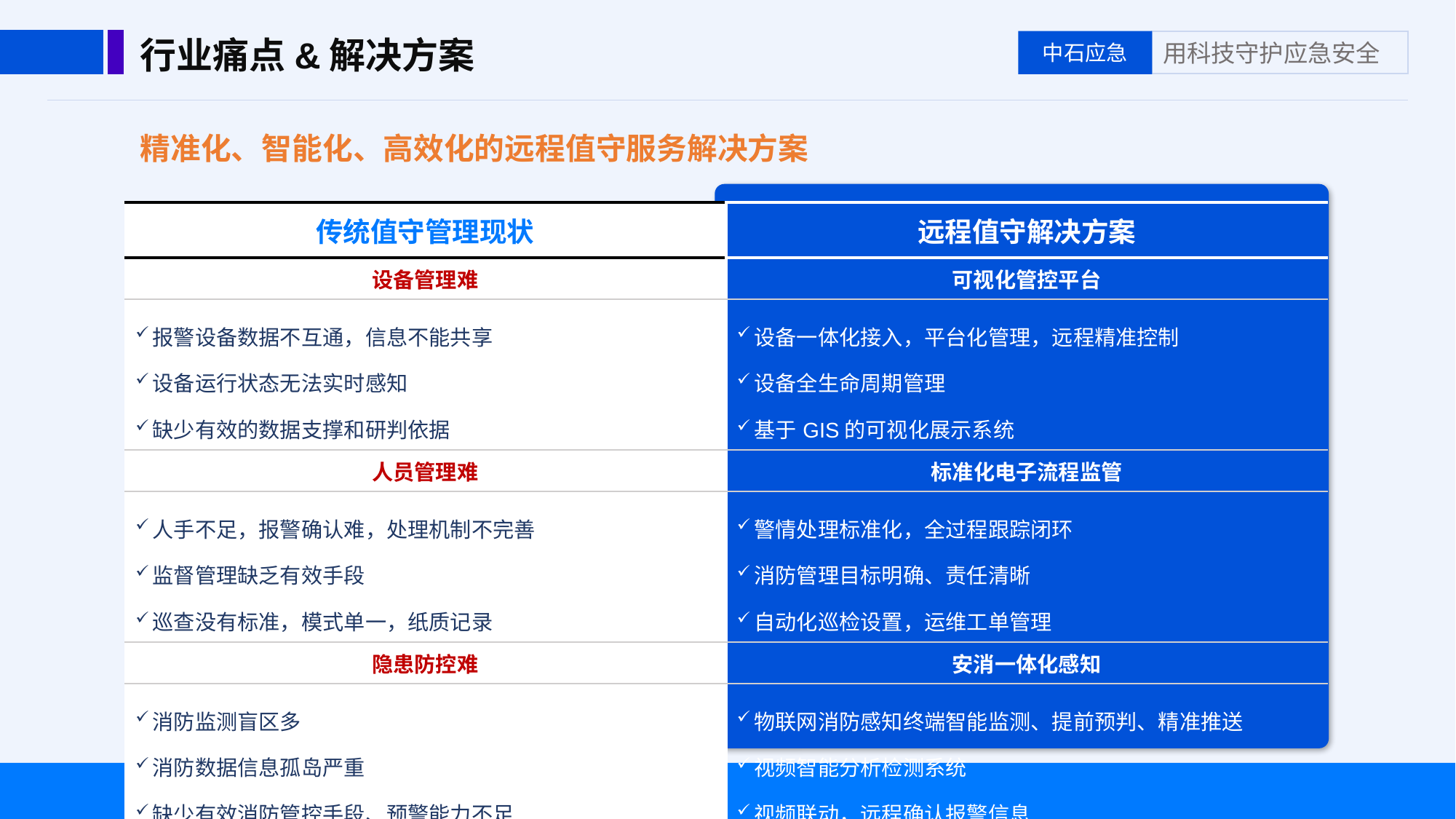

行业痛点&解决方案
精准化、智能化、高效化的远程值守服务解决方案

| 传统值守管理现状 | 远程值守解决方案 |
| --- | --- |
| 设备管理难 | 可视化管控平台 |
| 报警设备数据不互通，信息不能共享 设备运行状态无法实时感知 缺少有效的数据支撑和研判依据 | 设备一体化接入，平台化管理，远程精准控制 设备全生命周期管理 基于GIS的可视化展示系统 |
| 人员管理难 | 标准化电子流程监管 |
| 人手不足，报警确认难，处理机制不完善 监督管理缺乏有效手段 巡查没有标准，模式单一，纸质记录 | 警情处理标准化，全过程跟踪闭环 消防管理目标明确、责任清晰 自动化巡检设置，运维工单管理 |
| 隐患防控难 | 安消一体化感知 |
| 消防监测盲区多 消防数据信息孤岛严重 缺少有效消防管控手段、预警能力不足 | 物联网消防感知终端智能监测、提前预判、精准推送 视频智能分析检测系统 视频联动，远程确认报警信息 |